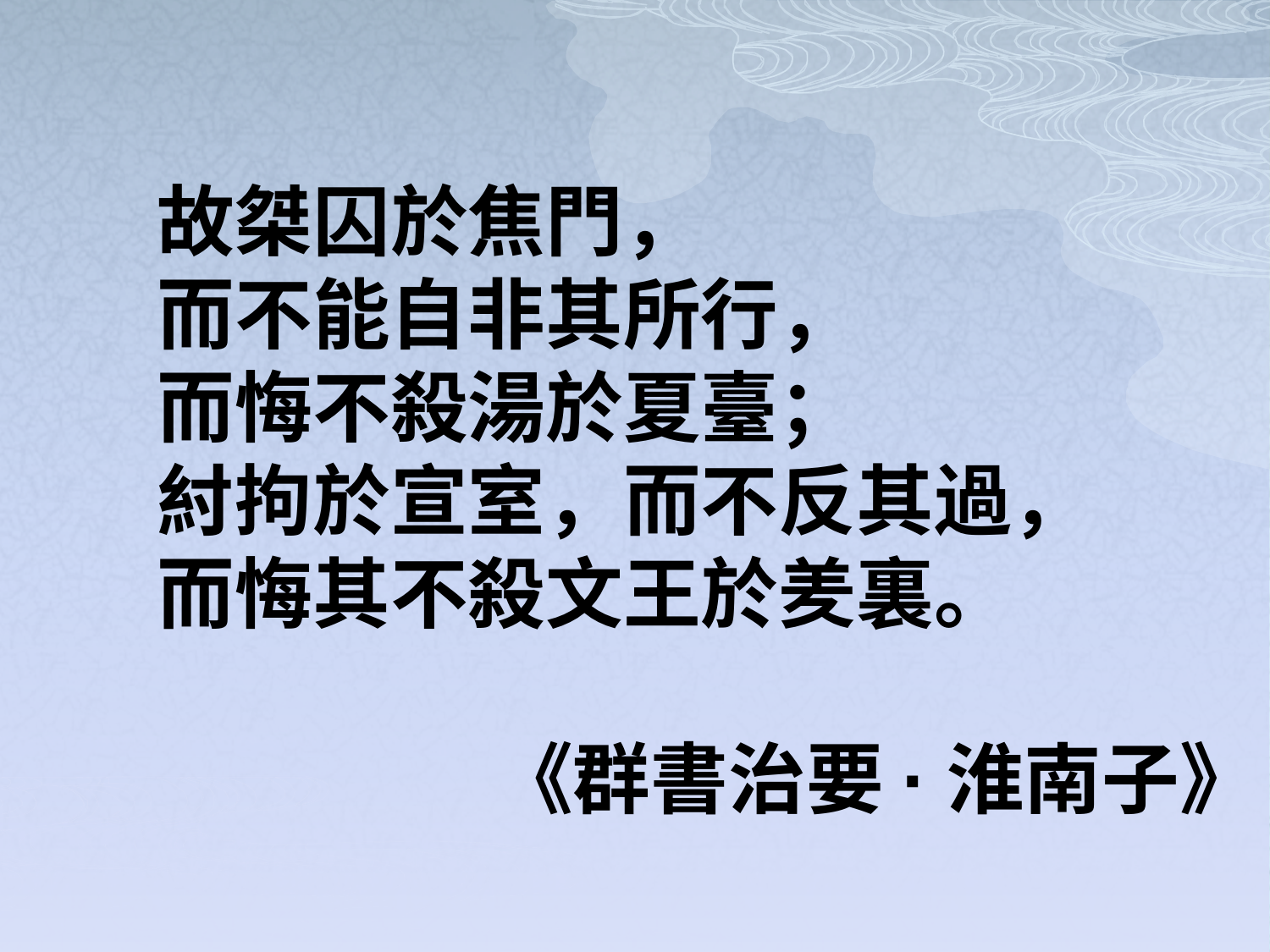

故桀囚於焦門，
而不能自非其所行，
而悔不殺湯於夏臺；
紂拘於宣室，而不反其過，
而悔其不殺文王於羑裏。

《群書治要·淮南子》